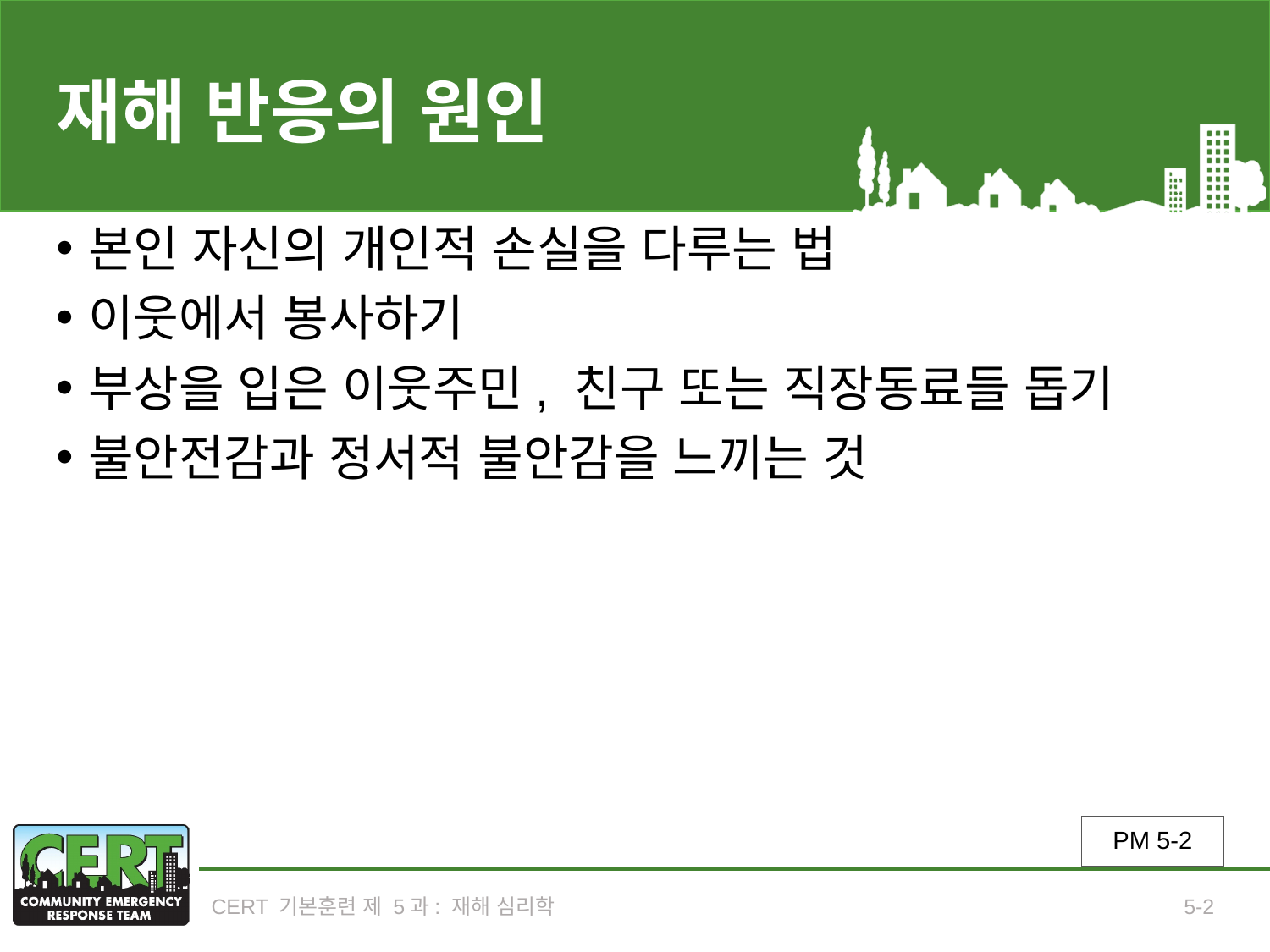

# 재해 반응의 원인
본인 자신의 개인적 손실을 다루는 법
이웃에서 봉사하기
부상을 입은 이웃주민, 친구 또는 직장동료들 돕기
불안전감과 정서적 불안감을 느끼는 것
PM 5-2
CERT 기본훈련 제 5과: 재해 심리학
5-2